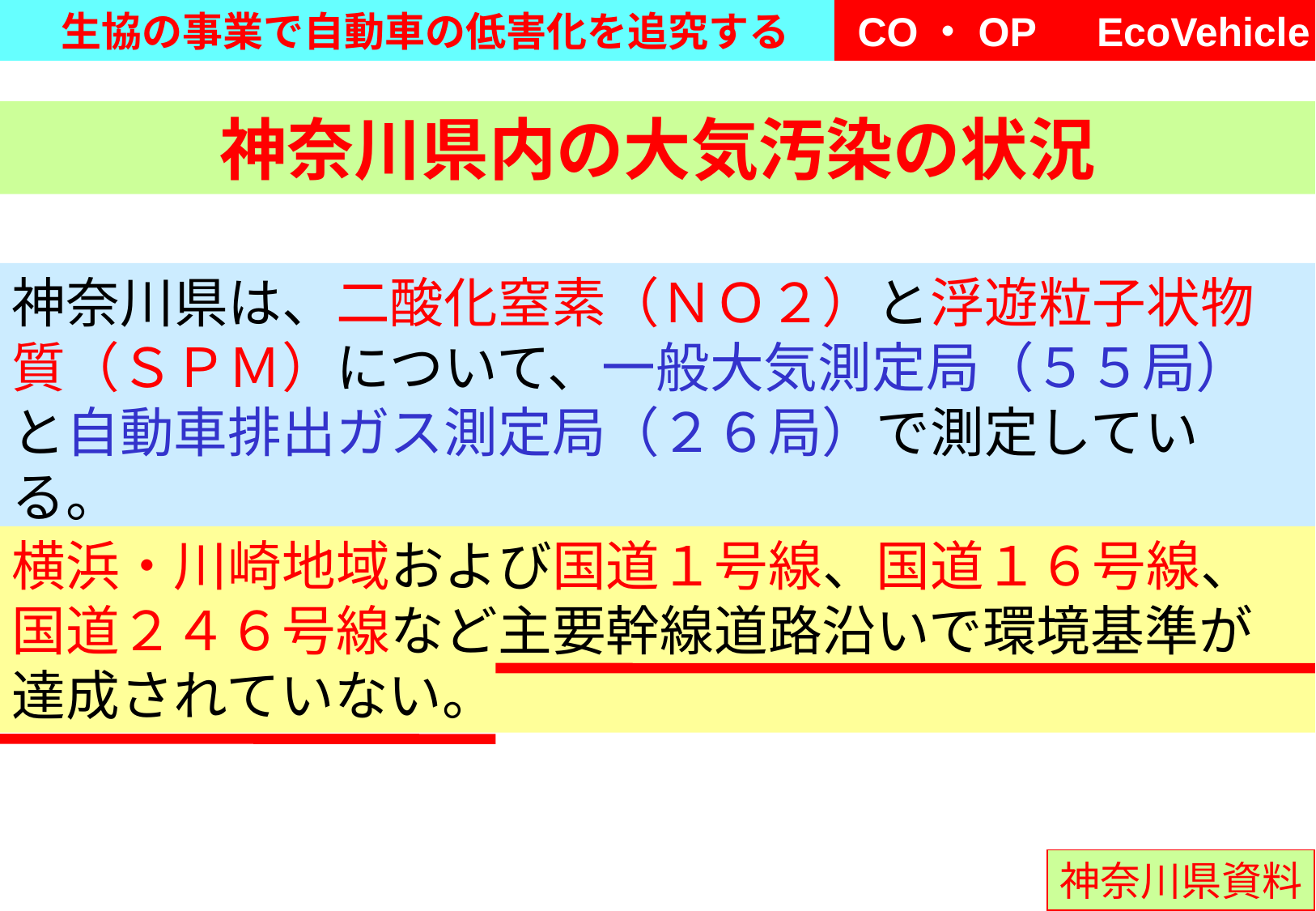

神奈川県内の大気汚染の状況
神奈川県は、二酸化窒素（ＮＯ２）と浮遊粒子状物質（ＳＰＭ）について、一般大気測定局（５５局）と自動車排出ガス測定局（２６局）で測定している。
横浜・川崎地域および国道１号線、国道１６号線、国道２４６号線など主要幹線道路沿いで環境基準が達成されていない。

神奈川県資料